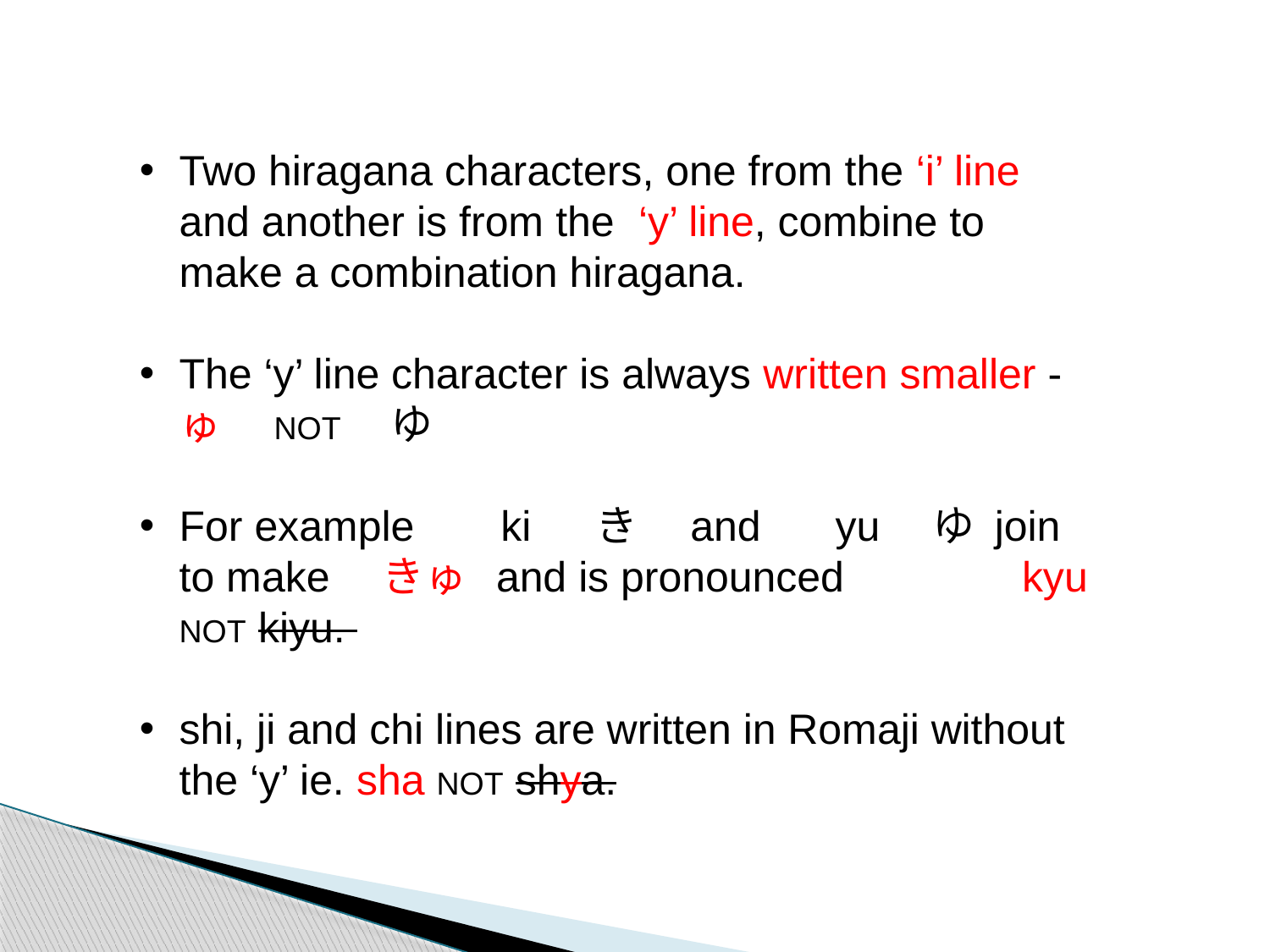

Two hiragana characters, one from the ‘i’ line and another is from the  ‘y’ line, combine to make a combination hiragana.

The ‘y’ line character is always written smaller -  ゅ　NOT　ゆ

For example  　ki 　き　and 　yu　ゆ join to make　きゅ  and is pronounced               kyu NOT kiyu.

shi, ji and chi lines are written in Romaji without the ‘y’ ie. sha NOT shya.